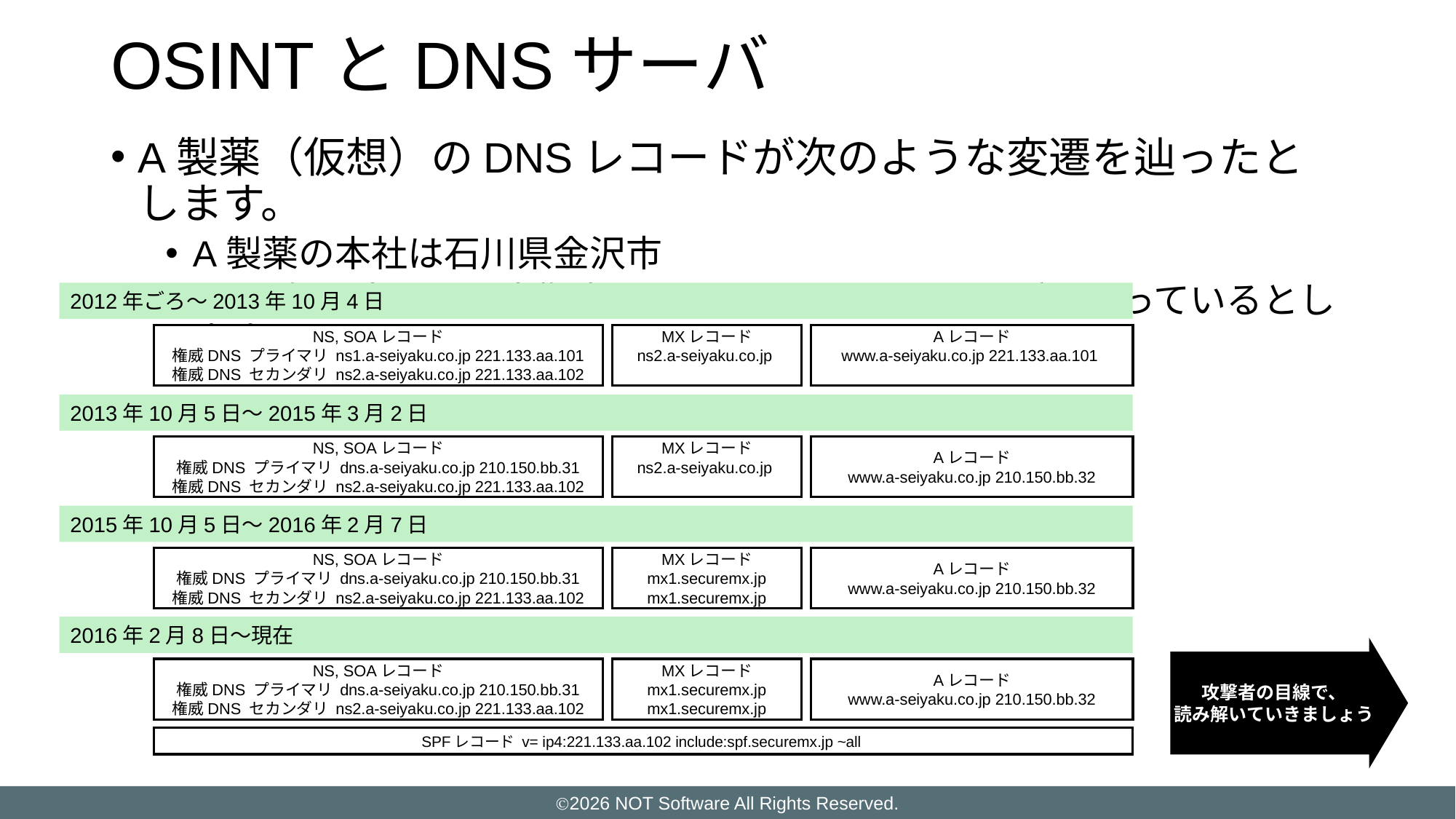

# OSINTとDNSサーバ
A製薬（仮想）のDNSレコードが次のような変遷を辿ったとします。
A製薬の本社は石川県金沢市
2014年に大阪に研究拠点を開設した　ということが分かっているとします。
2012年ごろ～2013年10月4日
NS, SOAレコード
権威DNS プライマリ ns1.a-seiyaku.co.jp 221.133.aa.101
権威DNS セカンダリ ns2.a-seiyaku.co.jp 221.133.aa.102
MXレコード
ns2.a-seiyaku.co.jp

Aレコード
www.a-seiyaku.co.jp 221.133.aa.101

2013年10月5日～2015年3月2日
NS, SOAレコード
権威DNS プライマリ dns.a-seiyaku.co.jp 210.150.bb.31
権威DNS セカンダリ ns2.a-seiyaku.co.jp 221.133.aa.102
MXレコード
ns2.a-seiyaku.co.jp

Aレコード
www.a-seiyaku.co.jp 210.150.bb.32
2015年10月5日～2016年2月7日
NS, SOAレコード
権威DNS プライマリ dns.a-seiyaku.co.jp 210.150.bb.31
権威DNS セカンダリ ns2.a-seiyaku.co.jp 221.133.aa.102
MXレコード
mx1.securemx.jp
mx1.securemx.jp
Aレコード
www.a-seiyaku.co.jp 210.150.bb.32
2016年2月8日～現在
攻撃者の目線で、
読み解いていきましょう
NS, SOAレコード
権威DNS プライマリ dns.a-seiyaku.co.jp 210.150.bb.31
権威DNS セカンダリ ns2.a-seiyaku.co.jp 221.133.aa.102
MXレコード
mx1.securemx.jp
mx1.securemx.jp
Aレコード
www.a-seiyaku.co.jp 210.150.bb.32
SPFレコード v= ip4:221.133.aa.102 include:spf.securemx.jp ~all